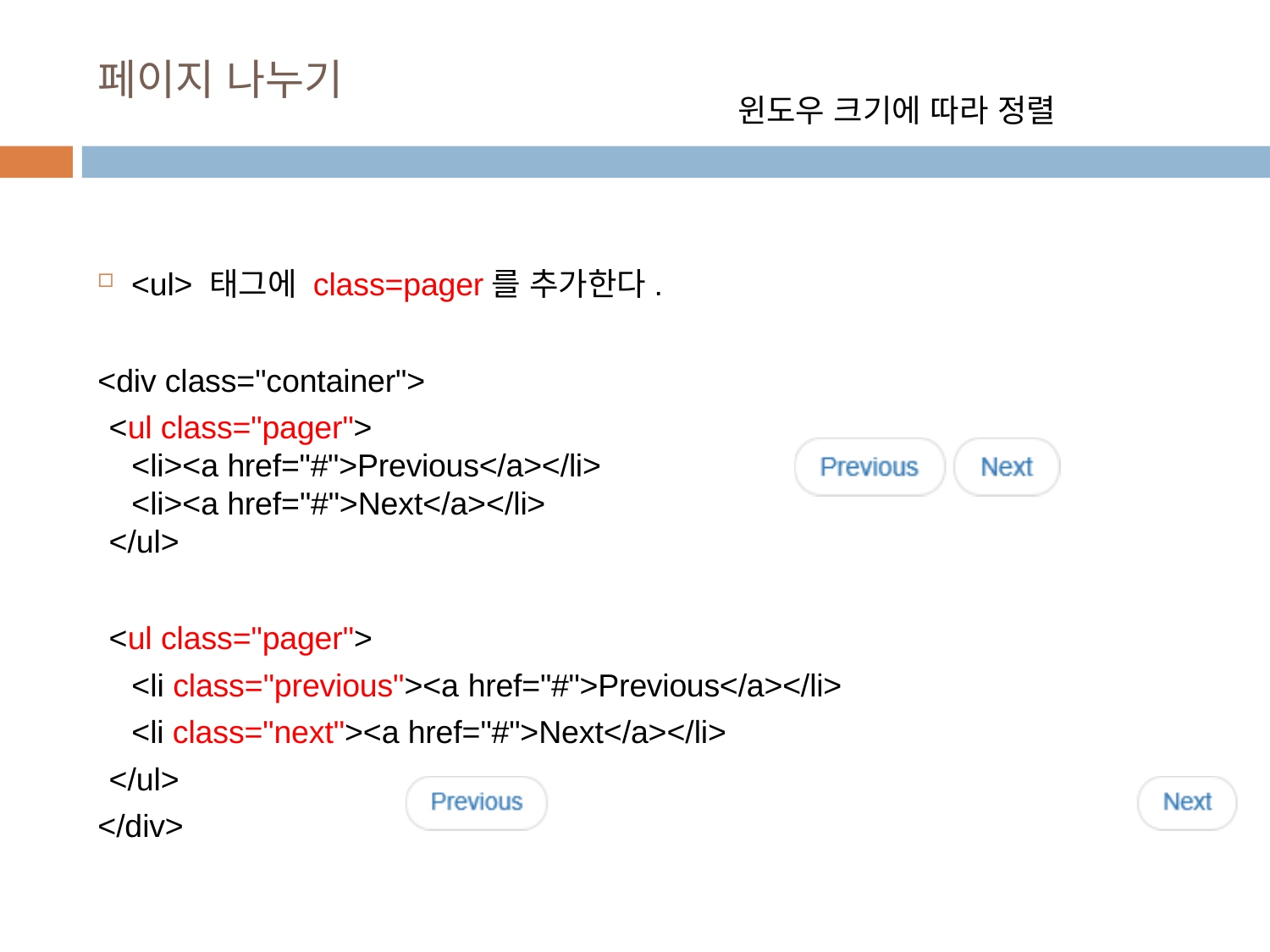

# 페이지 나누기
윈도우 크기에 따라 정렬
<ul> 태그에 class=pager를 추가한다.

<div class="container">
<ul class="pager">
<li><a href="#">Previous</a></li>
<li><a href="#">Next</a></li>
</ul>

<ul class="pager">
<li class="previous"><a href="#">Previous</a></li>
<li class="next"><a href="#">Next</a></li>
</ul>
</div>